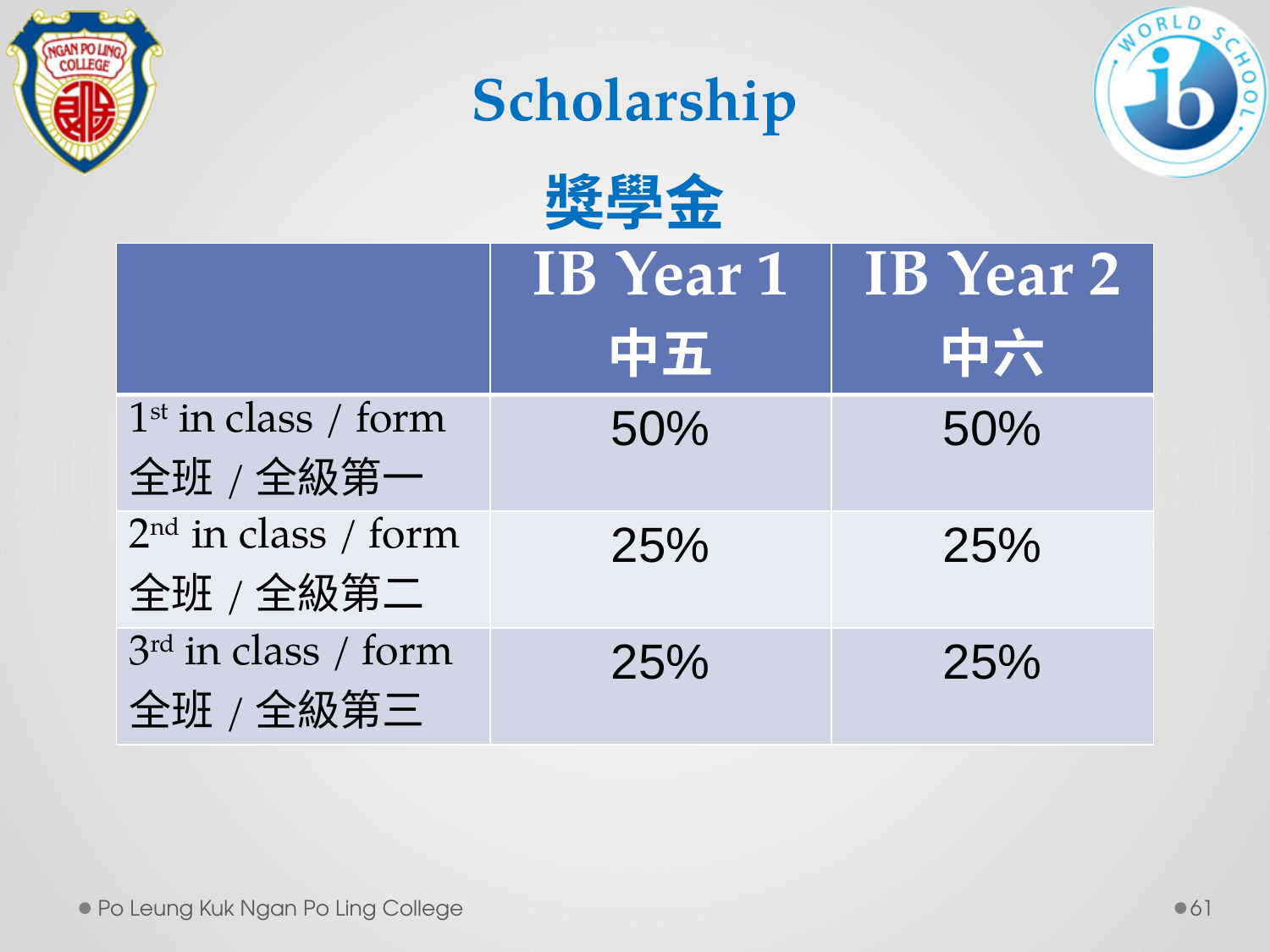

# Scholarship 獎學金
|  | IB Year 1 中五 | IB Year 2 中六 |
| --- | --- | --- |
| 1st in class / form 全班/全級第一 | 50% | 50% |
| 2nd in class / form 全班/全級第二 | 25% | 25% |
| 3rd in class / form 全班/全級第三 | 25% | 25% |
Po Leung Kuk Ngan Po Ling College
61